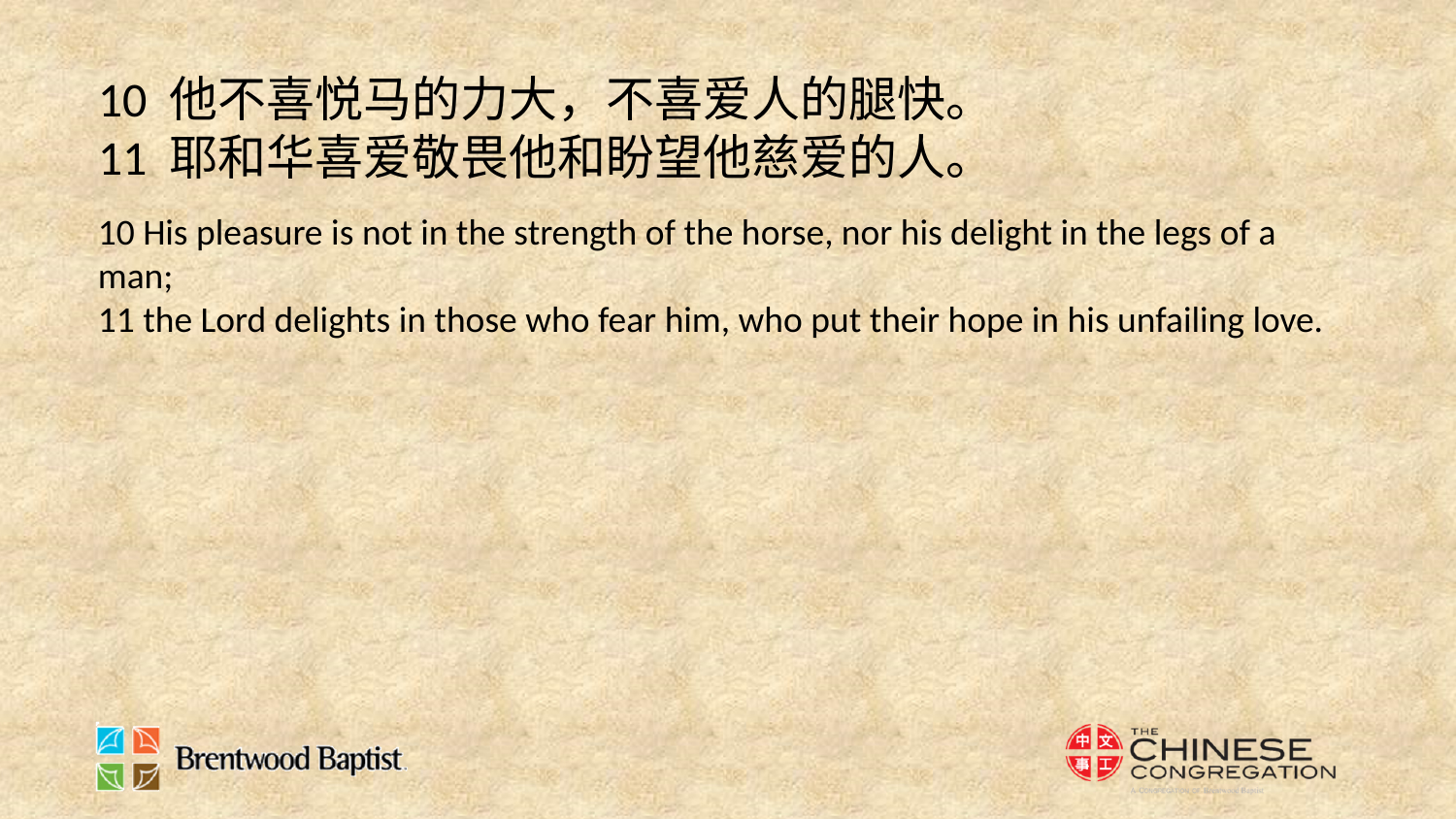

10 他不喜悦马的力大，不喜爱人的腿快。
11 耶和华喜爱敬畏他和盼望他慈爱的人。

10 His pleasure is not in the strength of the horse, nor his delight in the legs of a man;
11 the Lord delights in those who fear him, who put their hope in his unfailing love.